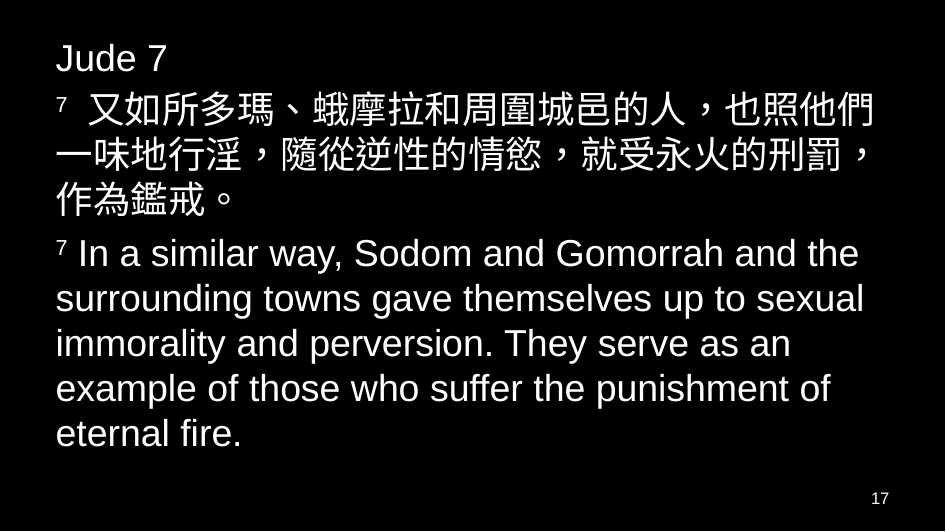

Jude 7
7 又如所多瑪、蛾摩拉和周圍城邑的人，也照他們一味地行淫，隨從逆性的情慾，就受永火的刑罰，作為鑑戒。
7 In a similar way, Sodom and Gomorrah and the surrounding towns gave themselves up to sexual immorality and perversion. They serve as an example of those who suffer the punishment of eternal fire.

17